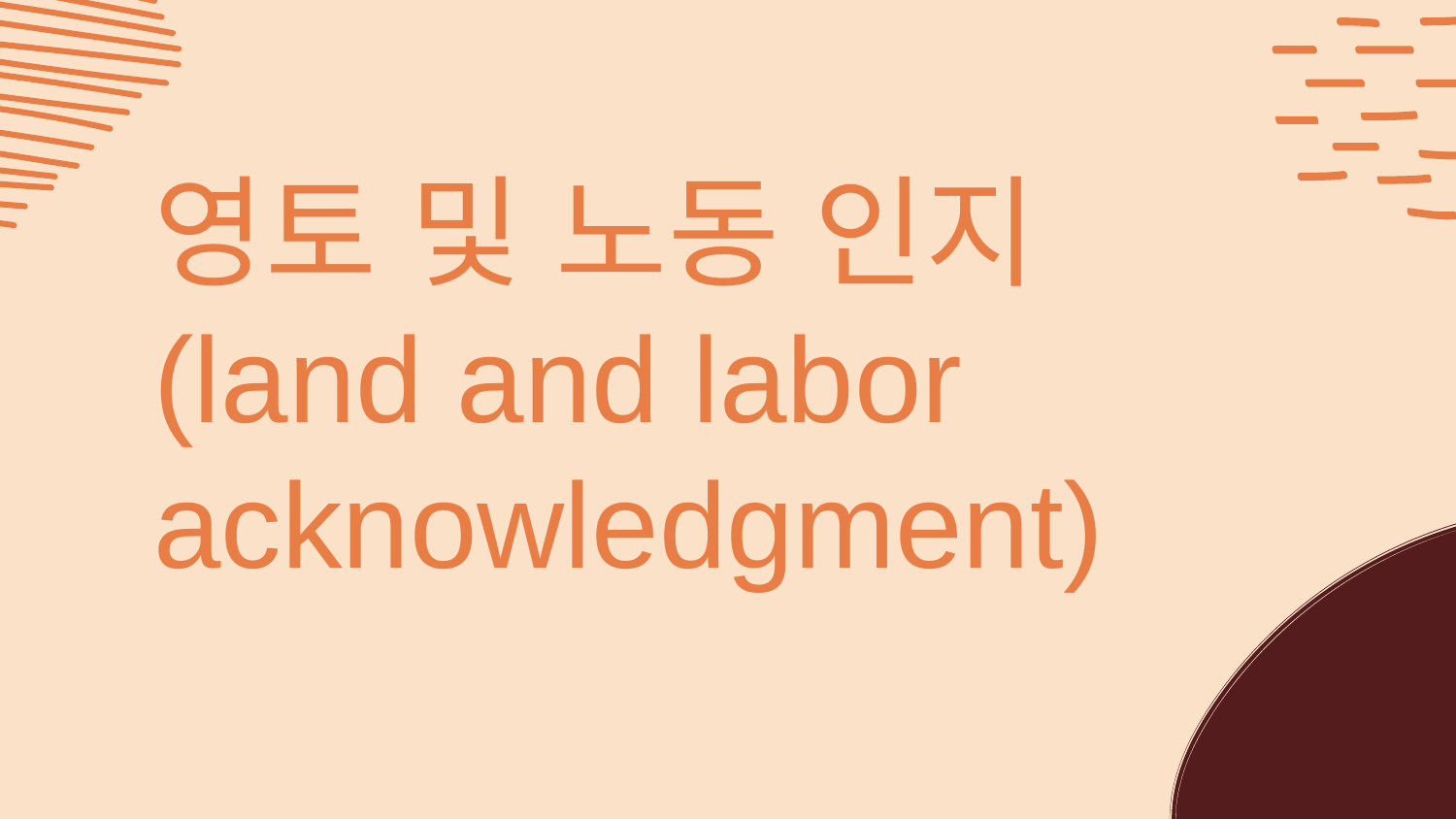

# 영토 및 노동 인지(land and labor acknowledgment)